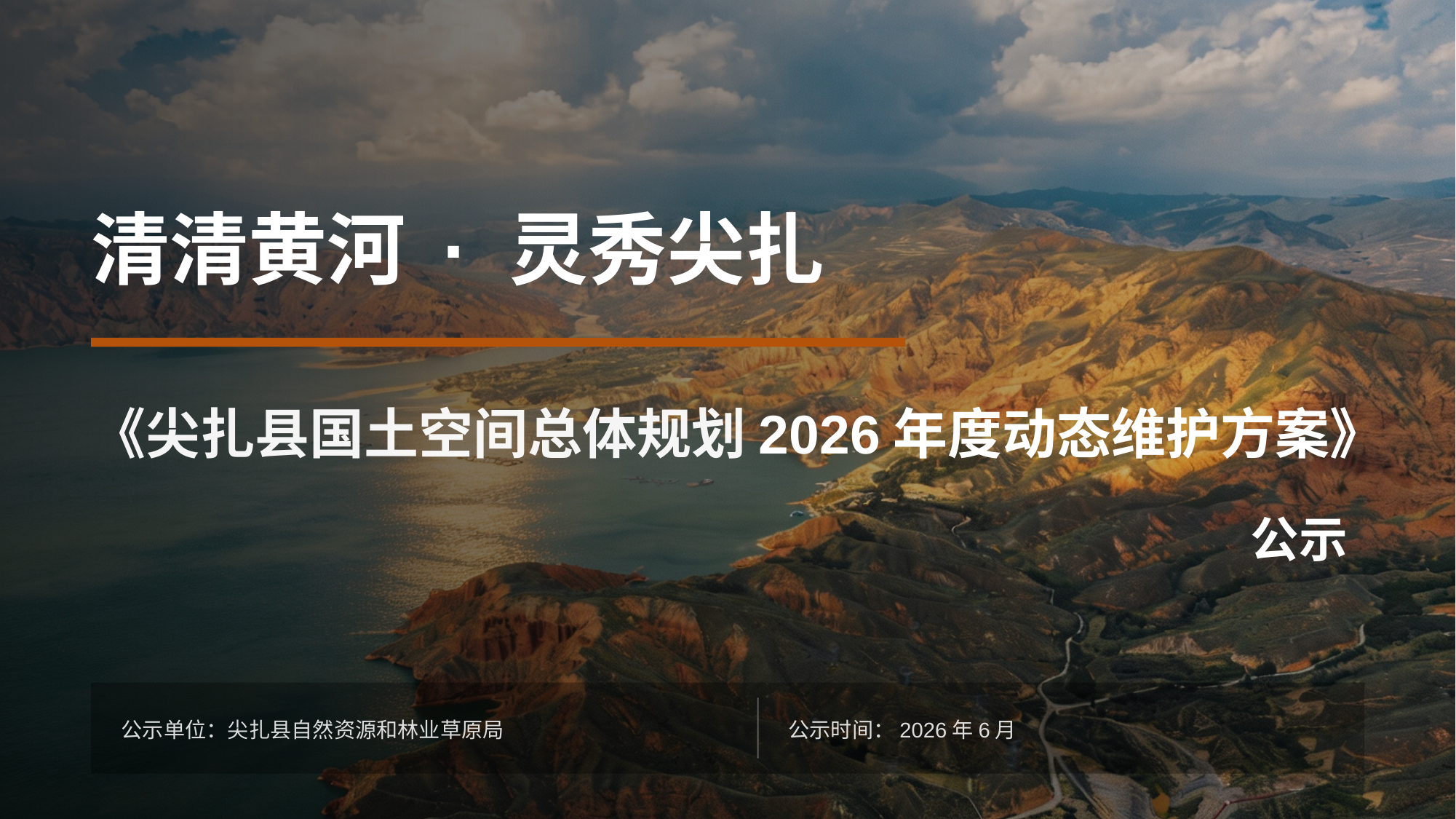

清清黄河 · 灵秀尖扎

《尖扎县国土空间总体规划2026年度动态维护方案》
公示

公示单位：尖扎县自然资源和林业草原局
公示时间：2026年6月